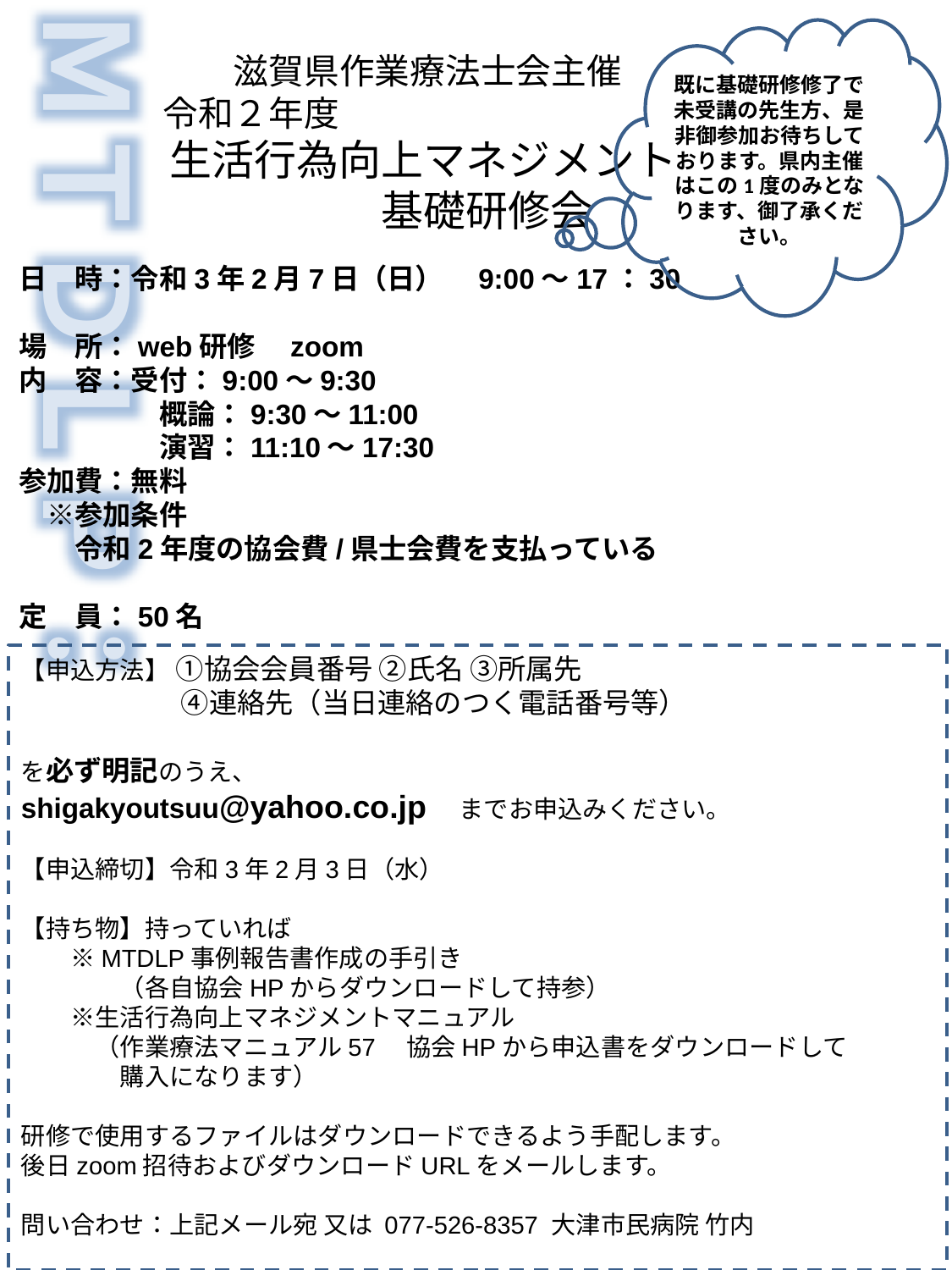

ＭＴＤＬＰ：
　　　滋賀県作業療法士会主催
　令和２年度
　生活行為向上マネジメント
　　　　　　基礎研修会
既に基礎研修修了で未受講の先生方、是非御参加お待ちしております。県内主催はこの1度のみとなります、御了承ください。

日　時：令和3年2月7日（日）　9:00～17：30

場　所：web研修　zoom
内　容：受付：9:00～9:30
　　　　　概論：9:30～11:00
　　　　　演習：11:10～17:30
参加費：無料
　※参加条件
　　令和2年度の協会費/県士会費を支払っている

定　員：50名

【申込方法】 ①協会会員番号 ②氏名 ③所属先
 　　　　　 ④連絡先（当日連絡のつく電話番号等）

を必ず明記のうえ、
shigakyoutsuu@yahoo.co.jp　までお申込みください。

【申込締切】令和3年2月3日（水）

【持ち物】持っていれば
　　※MTDLP事例報告書作成の手引き
　　　　（各自協会HPからダウンロードして持参）
　　※生活行為向上マネジメントマニュアル
　　　（作業療法マニュアル57　協会HPから申込書をダウンロードして
　　　　購入になります）

研修で使用するファイルはダウンロードできるよう手配します。
後日zoom招待およびダウンロードURLをメールします。

問い合わせ：上記メール宛 又は 077-526-8357 大津市民病院 竹内